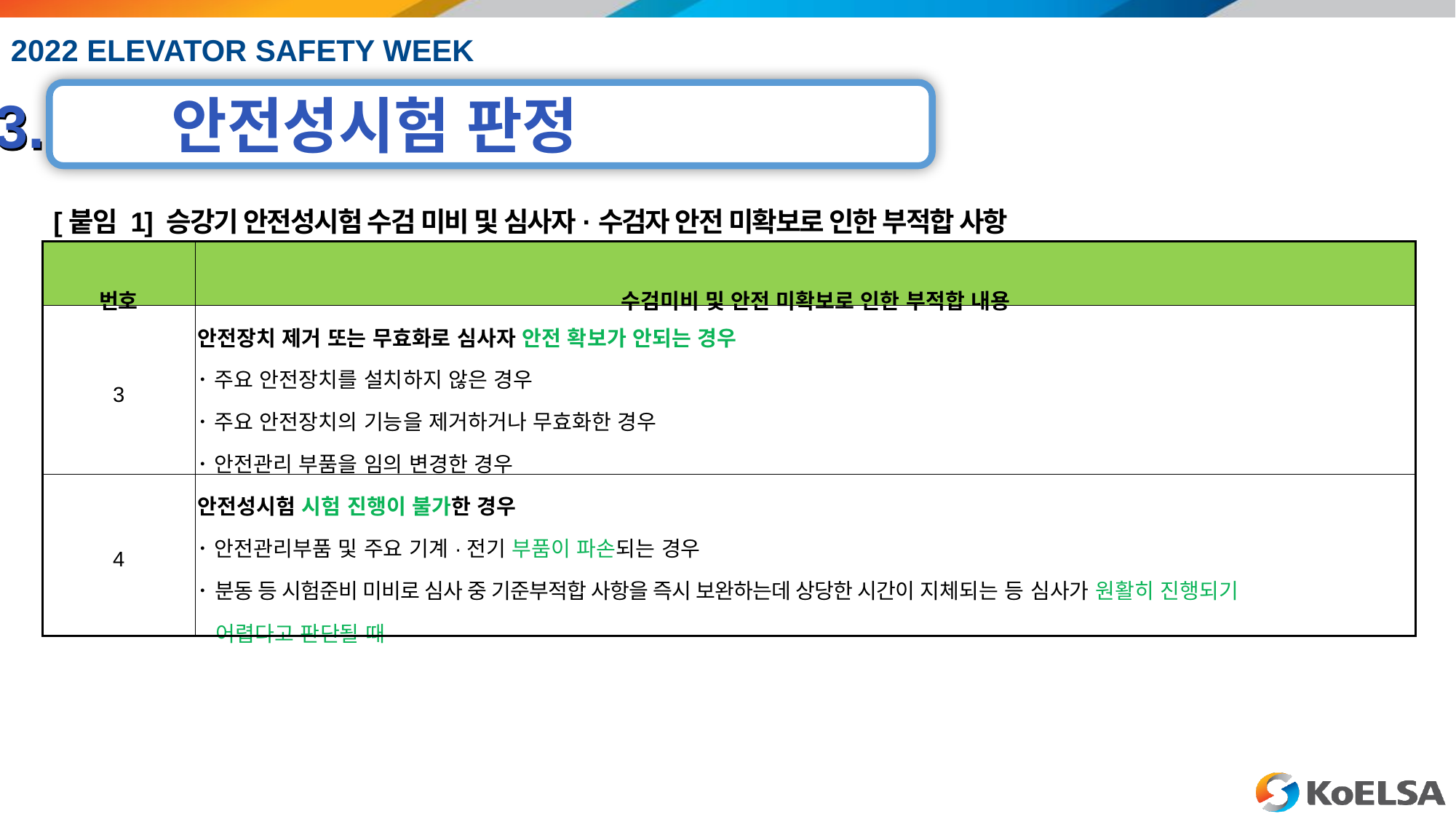

[붙임 1] 승강기 안전성시험 수검 미비 및 심사자·수검자 안전 미확보로 인한 부적합 사항
| 번호 | 수검미비 및 안전 미확보로 인한 부적합 내용 |
| --- | --- |
| 3 | 안전장치 제거 또는 무효화로 심사자 안전 확보가 안되는 경우 |
|  | ･ 주요 안전장치를 설치하지 않은 경우 |
|  | ･ 주요 안전장치의 기능을 제거하거나 무효화한 경우 |
|  | ･ 안전관리 부품을 임의 변경한 경우 |
| 4 | 안전성시험 시험 진행이 불가한 경우 |
|  | ･ 안전관리부품 및 주요 기계·전기 부품이 파손되는 경우 |
|  | ･ 분동 등 시험준비 미비로 심사 중 기준부적합 사항을 즉시 보완하는데 상당한 시간이 지체되는 등 심사가 원활히 진행되기 어렵다고 판단될 때 |